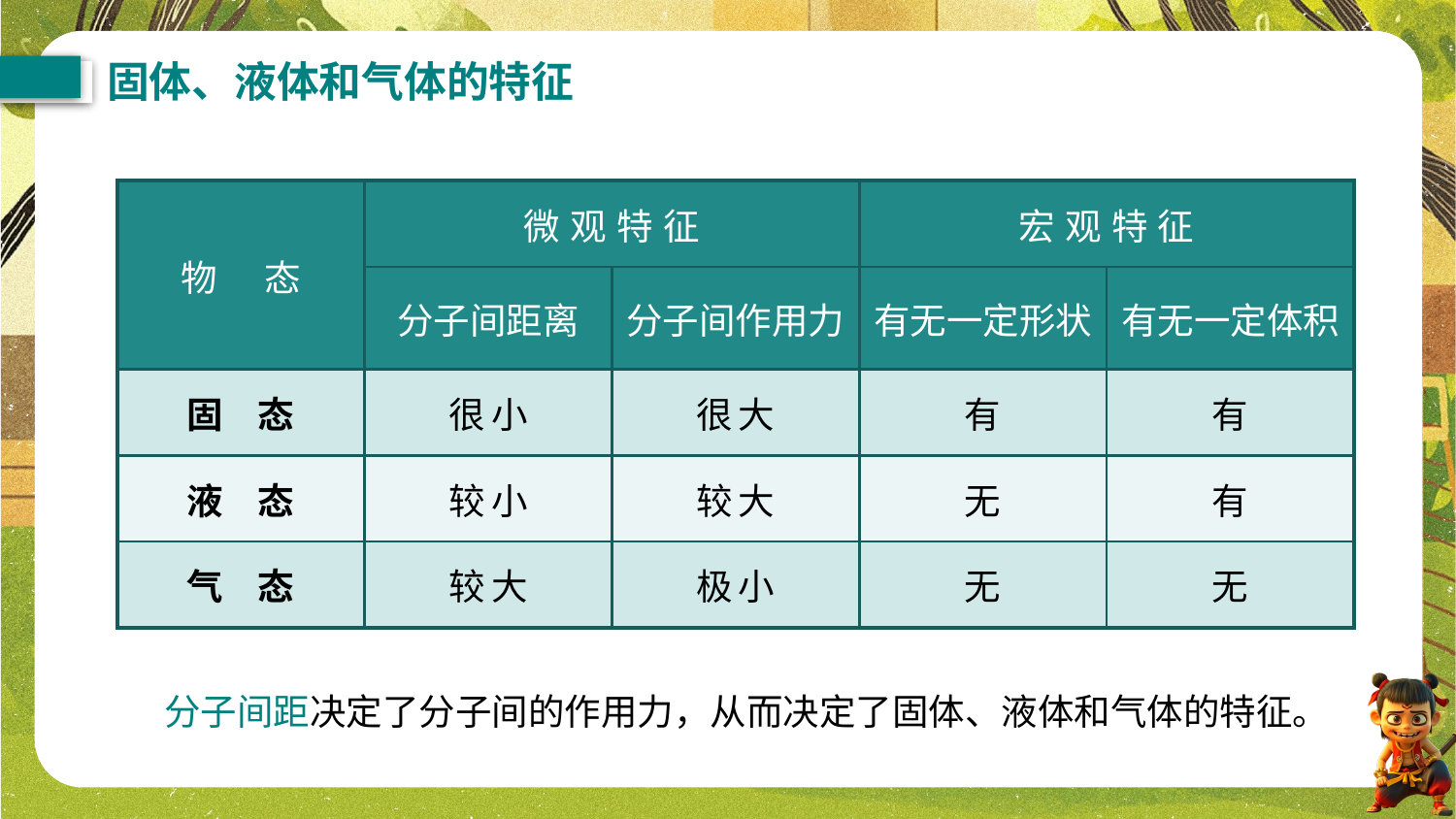

固体、液体和气体的特征

| 物 态 | 微观特征 |  | 宏观特征 |  |
| --- | --- | --- | --- | --- |
|  | 分子间距离 | 分子间作用力 | 有无一定形状 | 有无一定体积 |
| 固 态 | 很小 | 很大 | 有 | 有 |
| 液 态 | 较小 | 较大 | 无 | 有 |
| 气 态 | 较大 | 极小 | 无 | 无 |
　　分子间距决定了分子间的作用力，从而决定了固体、液体和气体的特征。